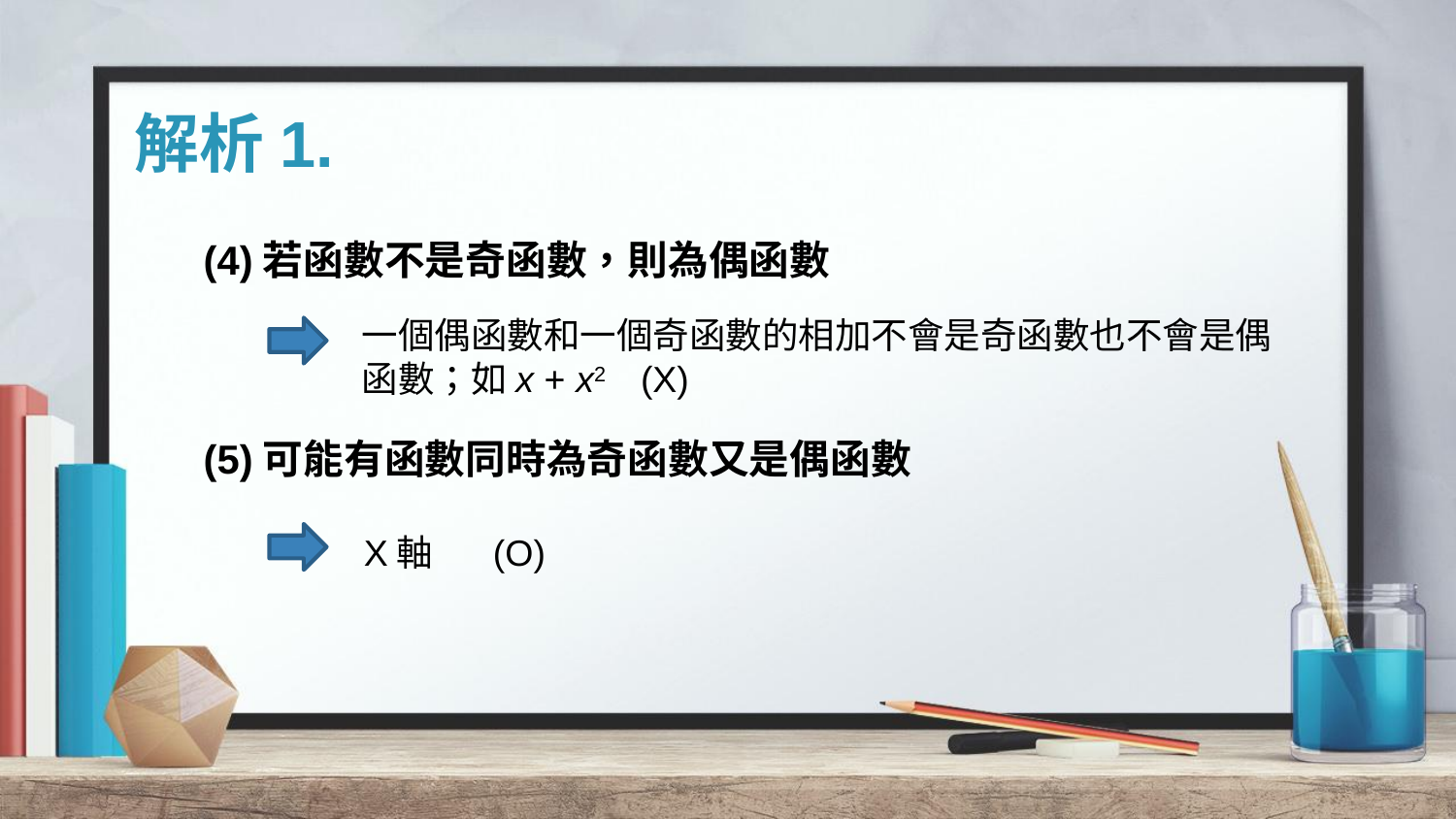

# 解析1.
(4)若函數不是奇函數，則為偶函數
一個偶函數和一個奇函數的相加不會是奇函數也不會是偶函數；如x + x2      (X)

(5)可能有函數同時為奇函數又是偶函數

X軸     (O)